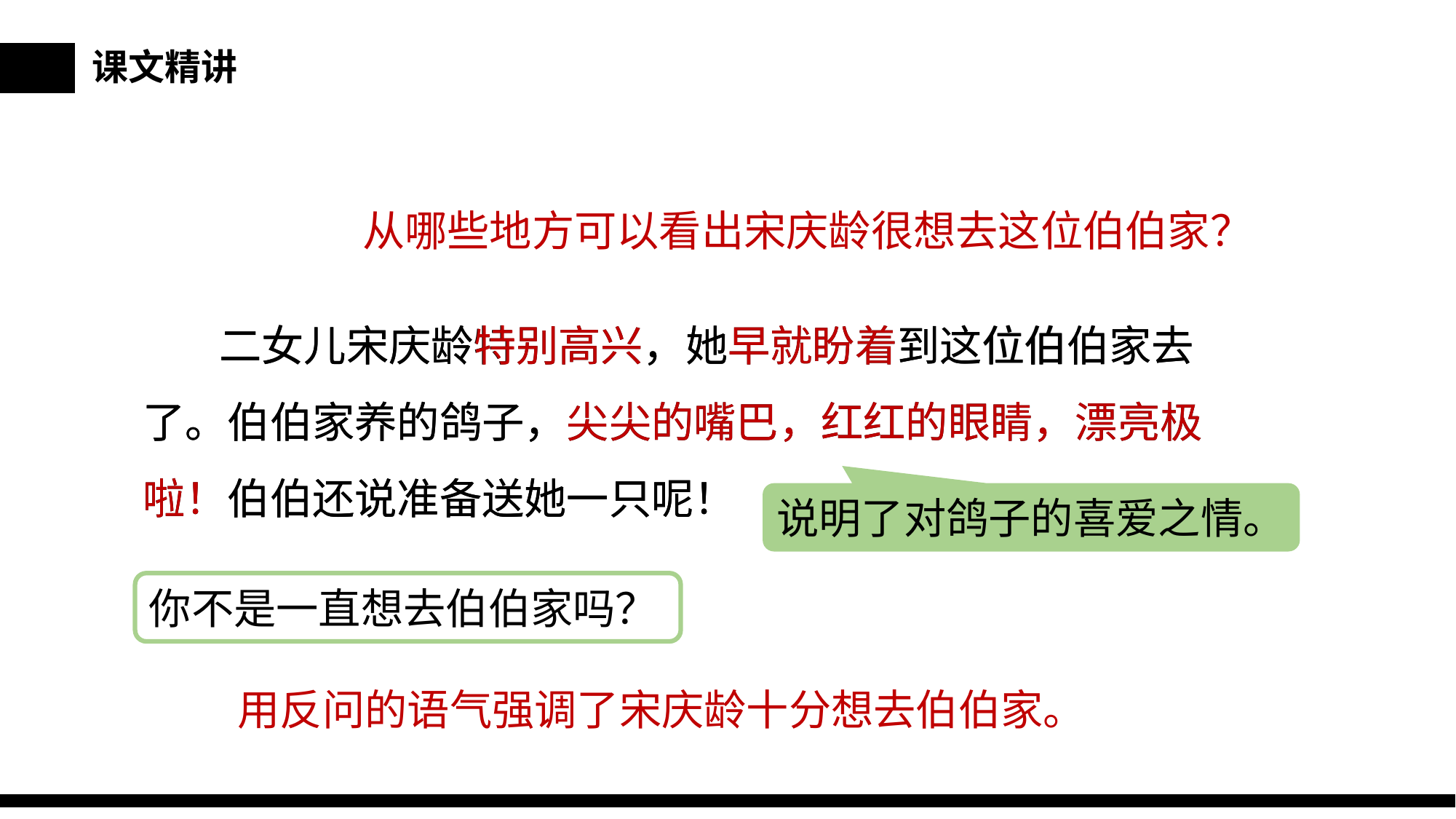

课文精讲
从哪些地方可以看出宋庆龄很想去这位伯伯家？
       二女儿宋庆龄特别高兴，她早就盼着到这位伯伯家去了。伯伯家养的鸽子，尖尖的嘴巴，红红的眼睛，漂亮极啦！伯伯还说准备送她一只呢！
       二女儿宋庆龄特别高兴，她早就盼着到这位伯伯家去了。伯伯家养的鸽子，尖尖的嘴巴，红红的眼睛，漂亮极啦！伯伯还说准备送她一只呢！
说明了对鸽子的喜爱之情。
你不是一直想去伯伯家吗？
用反问的语气强调了宋庆龄十分想去伯伯家。